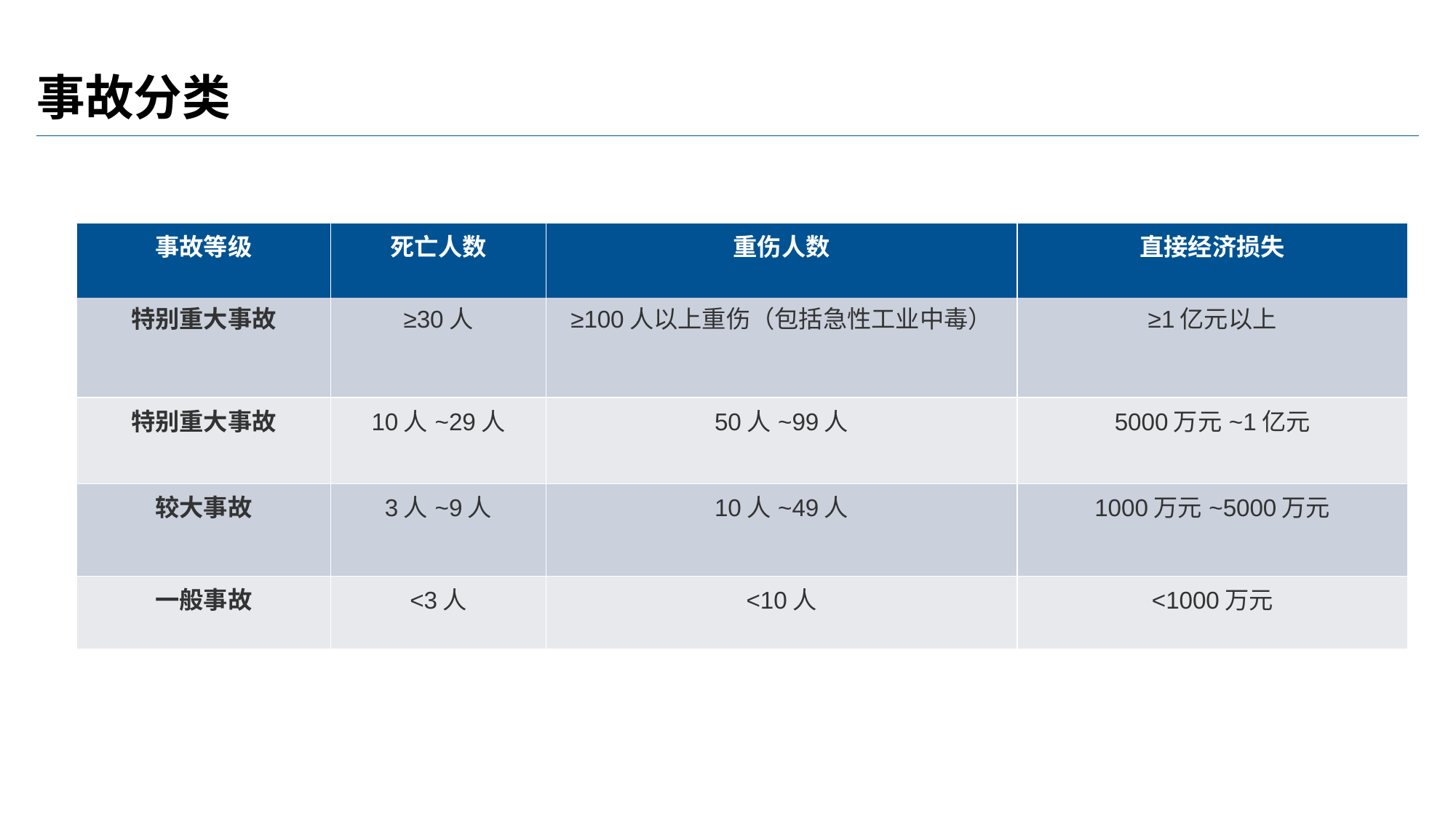

# 事故分类
| 事故等级 | 死亡人数 | 重伤人数 | 直接经济损失 |
| --- | --- | --- | --- |
| 特别重大事故 | ≥30人 | ≥100人以上重伤（包括急性工业中毒） | ≥1亿元以上 |
| 特别重大事故 | 10人~29人 | 50人~99人 | 5000万元~1亿元 |
| 较大事故 | 3人~9人 | 10人~49人 | 1000万元~5000万元 |
| 一般事故 | <3人 | <10人 | <1000万元 |
80